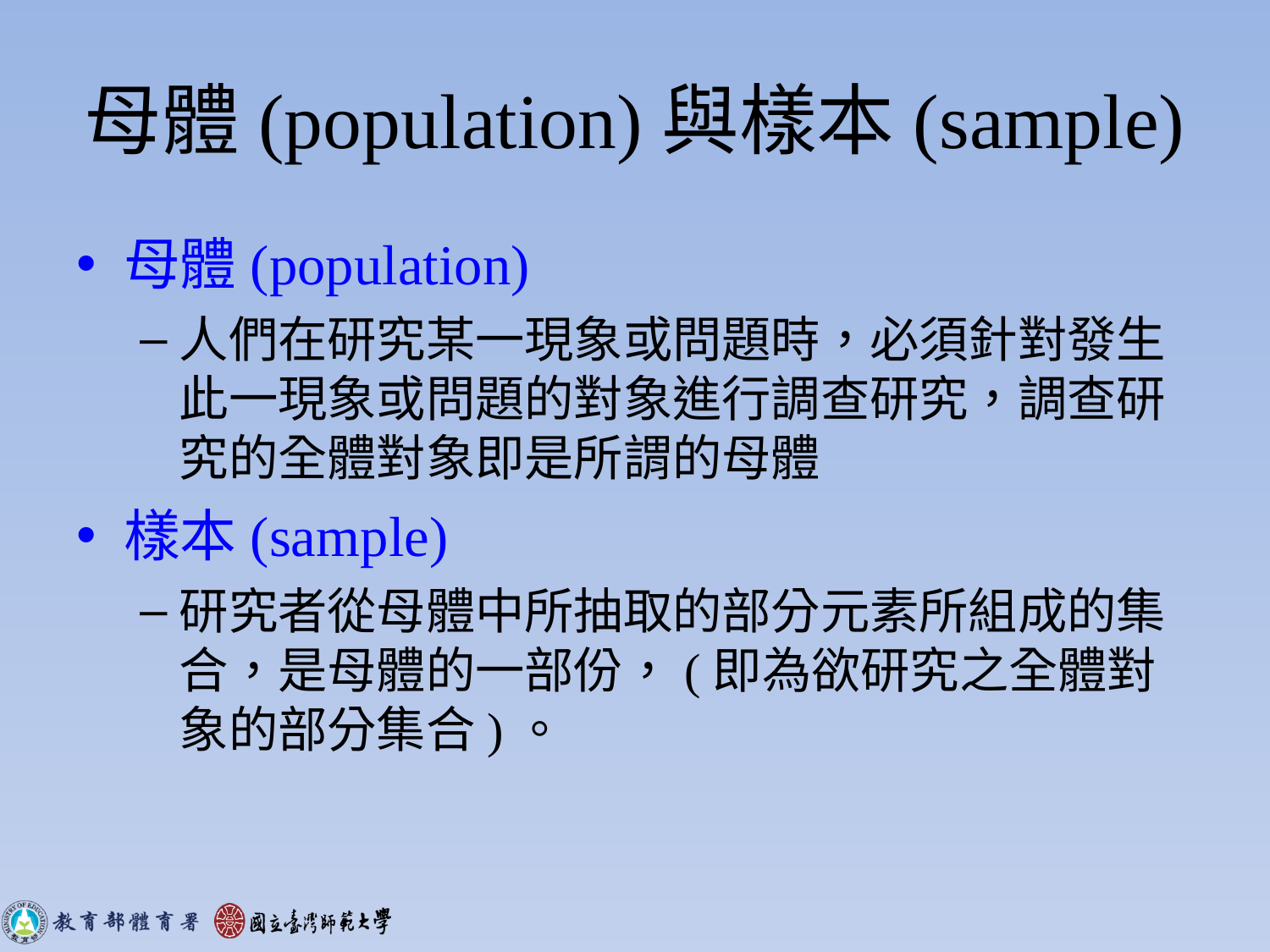

# 母體(population)與樣本(sample)
母體(population)
人們在研究某一現象或問題時，必須針對發生此一現象或問題的對象進行調查研究，調查研究的全體對象即是所謂的母體
樣本(sample)
研究者從母體中所抽取的部分元素所組成的集合，是母體的一部份，(即為欲研究之全體對象的部分集合)。